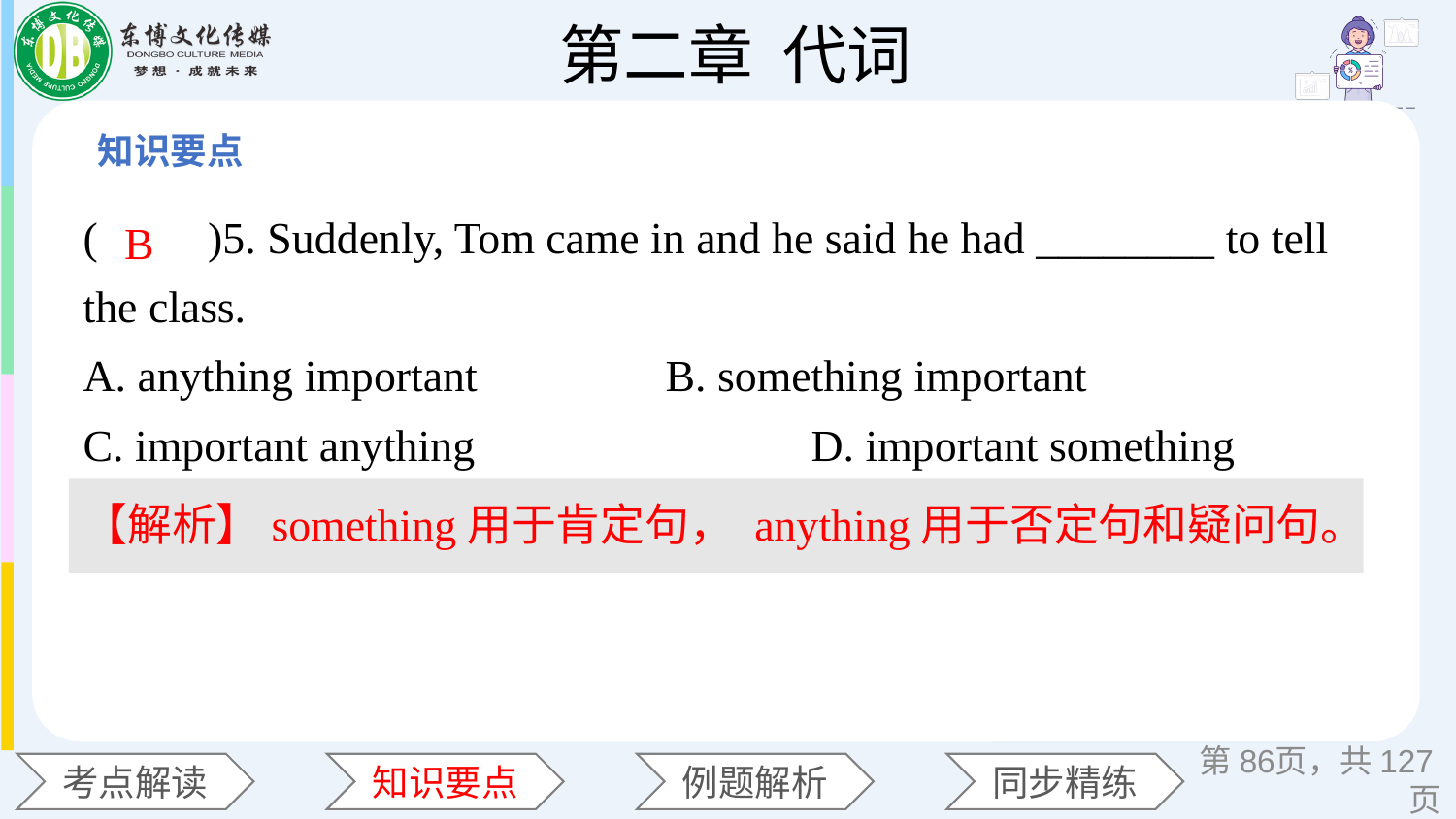

(　　)5. Suddenly, Tom came in and he said he had ________ to tell the class.
A. anything important    	B. something important
C. important anything    		D. important something
B
【解析】something用于肯定句， anything用于否定句和疑问句。
第86页，共127页